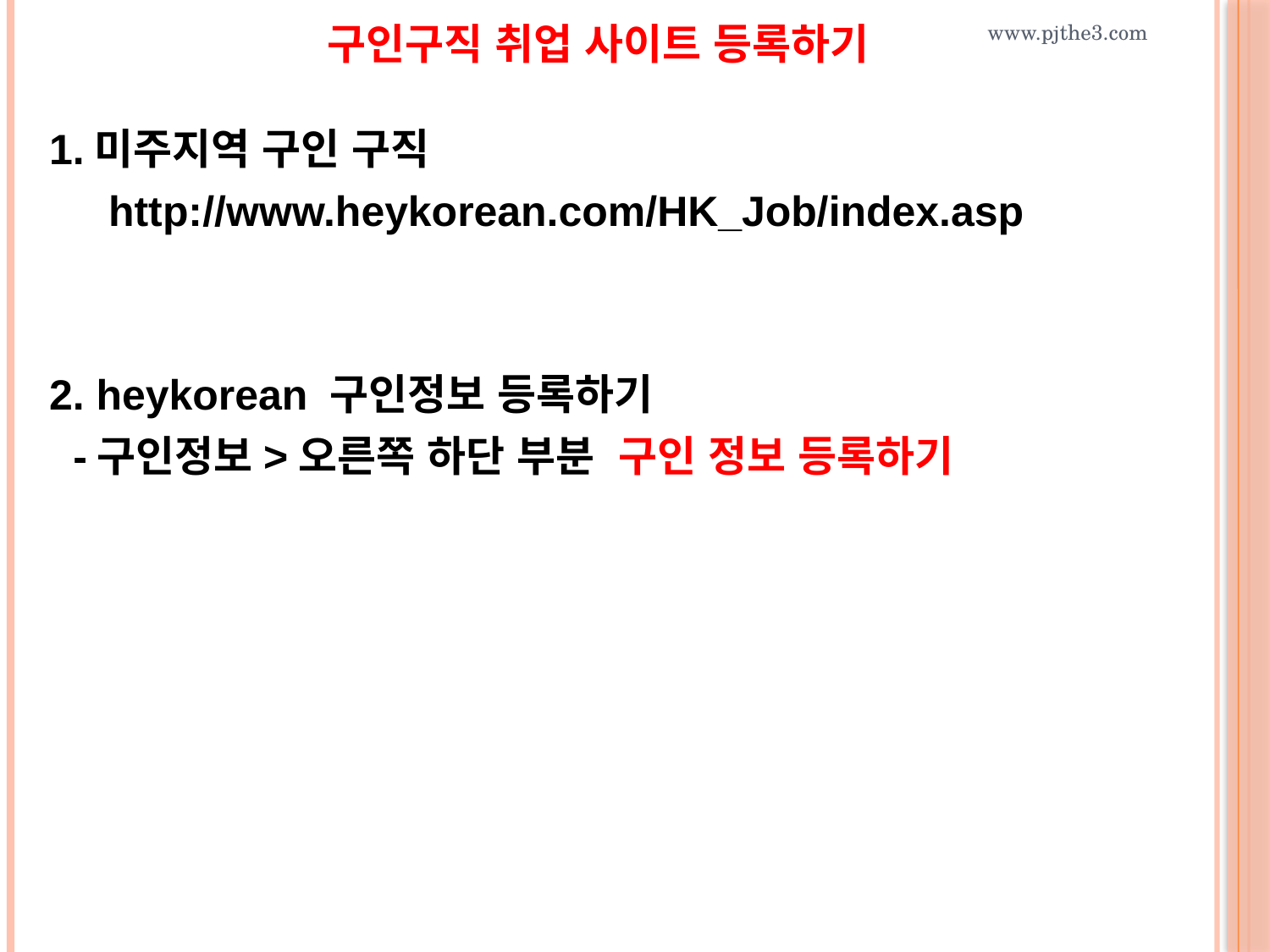

구인구직 취업 사이트 등록하기
www.pjthe3.com
 1.미주지역 구인 구직
      http://www.heykorean.com/HK_Job/index.asp

 2. heykorean 구인정보 등록하기
   -구인정보>오른쪽 하단 부분  구인 정보 등록하기